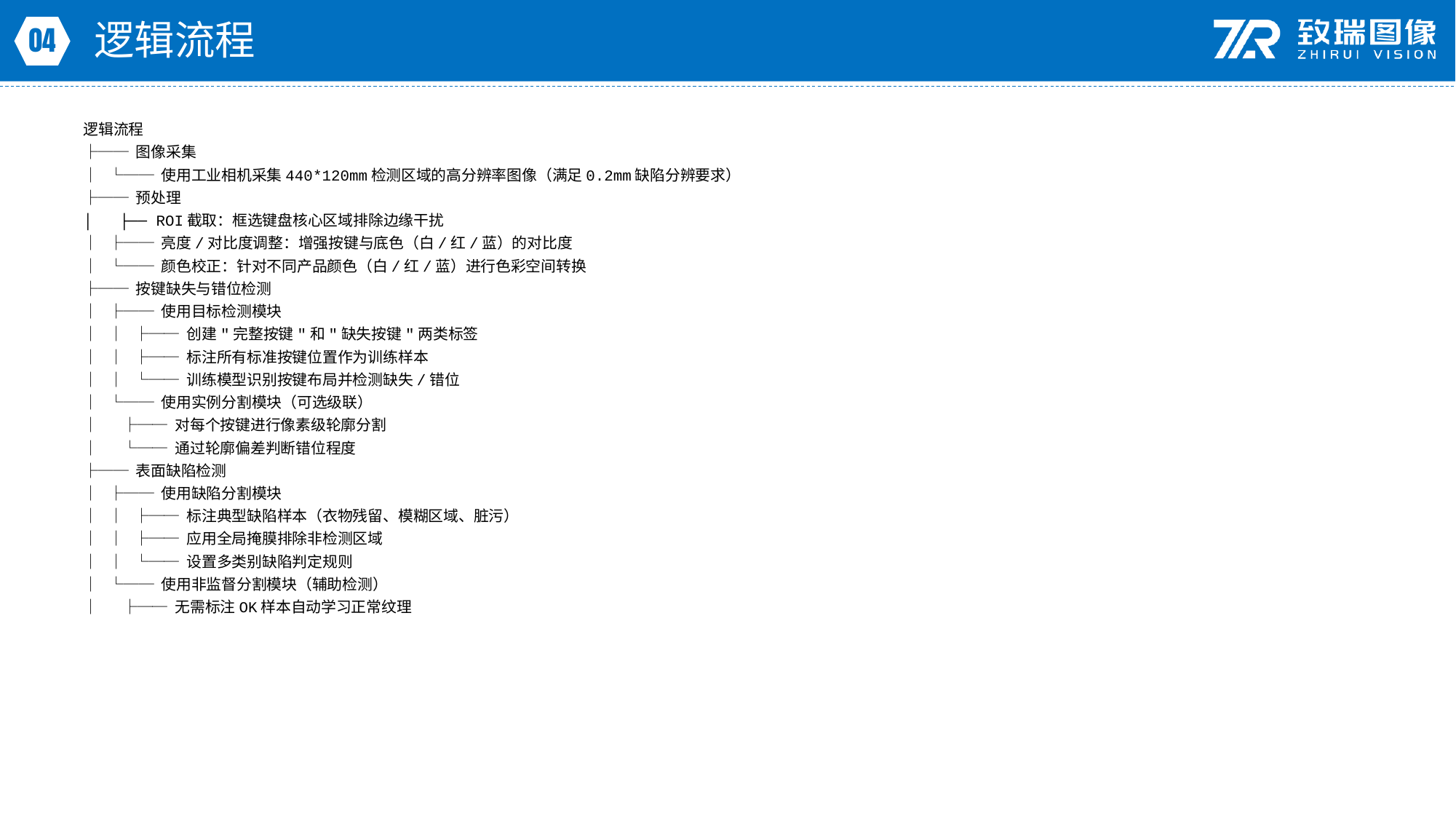

逻辑流程
04

逻辑流程
├── 图像采集
│   └── 使用工业相机采集440*120mm检测区域的高分辨率图像（满足0.2mm缺陷分辨要求）
├── 预处理
│   ├── ROI截取：框选键盘核心区域排除边缘干扰
│   ├── 亮度/对比度调整：增强按键与底色（白/红/蓝）的对比度
│   └── 颜色校正：针对不同产品颜色（白/红/蓝）进行色彩空间转换
├── 按键缺失与错位检测
│   ├── 使用目标检测模块
│   │   ├── 创建"完整按键"和"缺失按键"两类标签
│   │   ├── 标注所有标准按键位置作为训练样本
│   │   └── 训练模型识别按键布局并检测缺失/错位
│   └── 使用实例分割模块（可选级联）
│       ├── 对每个按键进行像素级轮廓分割
│       └── 通过轮廓偏差判断错位程度
├── 表面缺陷检测
│   ├── 使用缺陷分割模块
│   │   ├── 标注典型缺陷样本（衣物残留、模糊区域、脏污）
│   │   ├── 应用全局掩膜排除非检测区域
│   │   └── 设置多类别缺陷判定规则
│   └── 使用非监督分割模块（辅助检测）
│       ├── 无需标注OK样本自动学习正常纹理